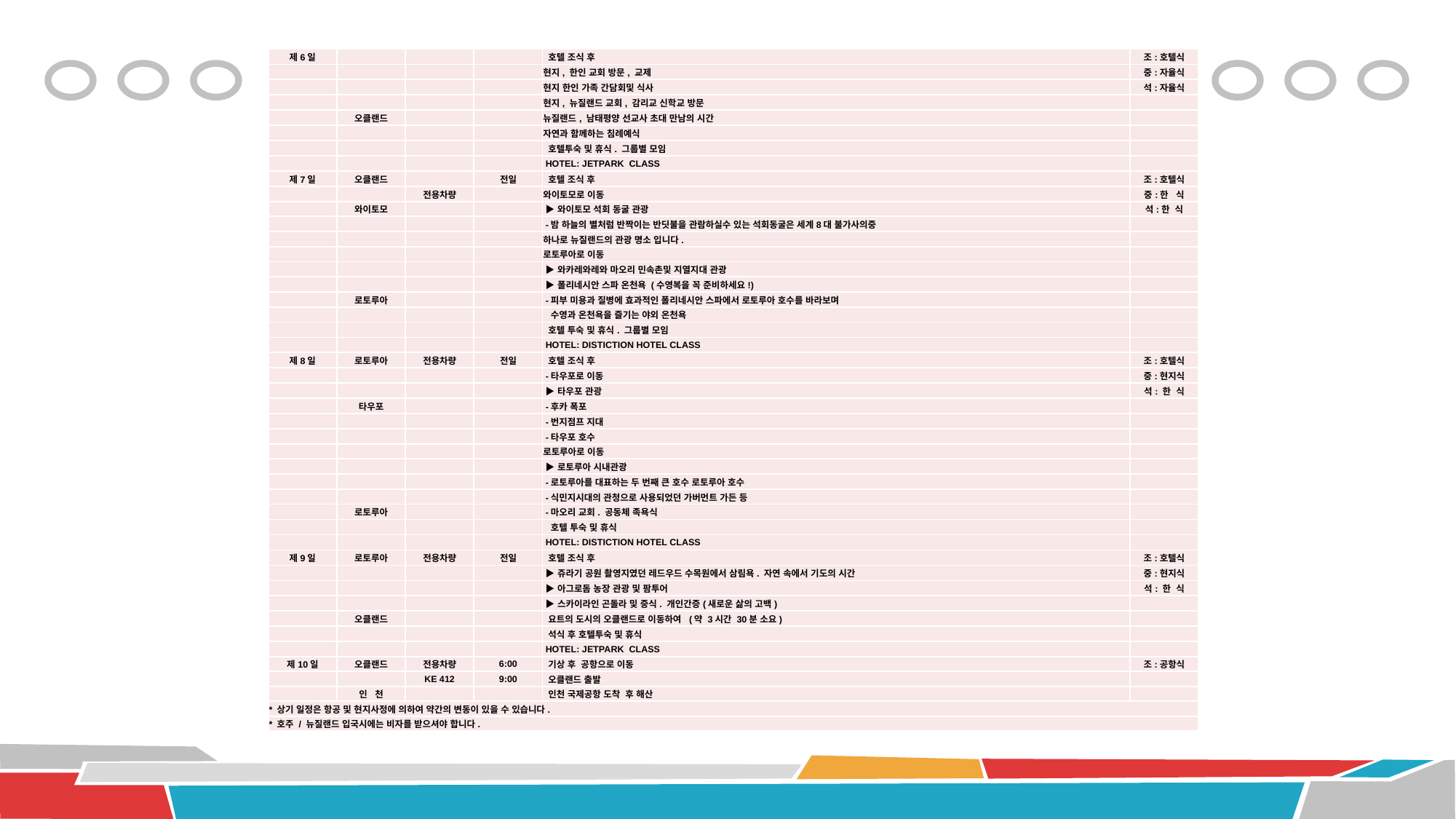

| 제6일 |  |  |  | 호텔 조식 후 | 조:호텔식 |
| --- | --- | --- | --- | --- | --- |
|  |  |  |  | 현지, 한인 교회 방문, 교제 | 중:자율식 |
|  |  |  |  | 현지 한인 가족 간담회및 식사 | 석:자율식 |
|  |  |  |  | 현지, 뉴질랜드 교회, 감리교 신학교 방문 |  |
|  | 오클랜드 |  |  | 뉴질랜드, 남태평양 선교사 초대 만남의 시간 |  |
|  |  |  |  | 자연과 함께하는 침례예식 |  |
|  |  |  |  | 호텔투숙 및 휴식. 그룹별 모임 |  |
|  |  |  |  | HOTEL: JETPARK CLASS |  |
| 제7일 | 오클랜드 |  | 전일 | 호텔 조식 후 | 조:호텔식 |
|  |  | 전용차량 |  | 와이토모로 이동 | 중:한 식 |
|  | 와이토모 |  |  | ▶와이토모 석회 동굴 관광 | 석:한 식 |
|  |  |  |  | -밤 하늘의 별처럼 반짝이는 반딧불을 관람하실수 있는 석회동굴은 세계8대 불가사의중 |  |
|  |  |  |  | 하나로 뉴질랜드의 관광 명소 입니다. |  |
|  |  |  |  | 로토루아로 이동 |  |
|  |  |  |  | ▶와카레와레와 마오리 민속촌및 지열지대 관광 |  |
|  |  |  |  | ▶폴리네시안 스파 온천욕 (수영복을 꼭 준비하세요!) |  |
|  | 로토루아 |  |  | -피부 미용과 질병에 효과적인 폴리네시안 스파에서 로토루아 호수를 바라보며 |  |
|  |  |  |  | 수영과 온천욕을 즐기는 야외 온천욕 |  |
|  |  |  |  | 호텔 투숙 및 휴식. 그룹별 모임 |  |
|  |  |  |  | HOTEL: DISTICTION HOTEL CLASS |  |
| 제8일 | 로토루아 | 전용차량 | 전일 | 호텔 조식 후 | 조:호텔식 |
|  |  |  |  | -타우포로 이동 | 중:현지식 |
|  |  |  |  | ▶타우포 관광 | 석: 한 식 |
|  | 타우포 |  |  | -후카 폭포 |  |
|  |  |  |  | -번지점프 지대 |  |
|  |  |  |  | -타우포 호수 |  |
|  |  |  |  | 로토루아로 이동 |  |
|  |  |  |  | ▶로토루아 시내관광 |  |
|  |  |  |  | -로토루아를 대표하는 두 번째 큰 호수 로토루아 호수 |  |
|  |  |  |  | -식민지시대의 관청으로 사용되었던 가버먼트 가든 등 |  |
|  | 로토루아 |  |  | -마오리 교회. 공동체 족욕식 |  |
|  |  |  |  | 호텔 투숙 및 휴식 |  |
|  |  |  |  | HOTEL: DISTICTION HOTEL CLASS |  |
| 제9일 | 로토루아 | 전용차량 | 전일 | 호텔 조식 후 | 조:호텔식 |
|  |  |  |  | ▶쥬라기 공원 촬영지였던 레드우드 수목원에서 삼림욕. 자연 속에서 기도의 시간 | 중:현지식 |
|  |  |  |  | ▶아그로돔 농장 관광 및 팜투어 | 석: 한 식 |
|  |  |  |  | ▶스카이라인 곤돌라 및 중식. 개인간증(새로운 삶의 고백) |  |
|  | 오클랜드 |  |  | 요트의 도시의 오클랜드로 이동하여 (약 3시간 30분 소요) |  |
|  |  |  |  | 석식 후 호텔투숙 및 휴식 |  |
|  |  |  |  | HOTEL: JETPARK CLASS |  |
| 제10일 | 오클랜드 | 전용차량 | 6:00 | 기상 후 공항으로 이동 | 조:공항식 |
|  |  | KE 412 | 9:00 | 오클랜드 출발 |  |
|  | 인 천 |  |  | 인천 국제공항 도착 후 해산 |  |
| \* 상기 일정은 항공 및 현지사정에 의하여 약간의 변동이 있을 수 있습니다. |  |  |  |  |  |
| \* 호주 / 뉴질랜드 입국시에는 비자를 받으셔야 합니다. |  |  |  |  |  |
#